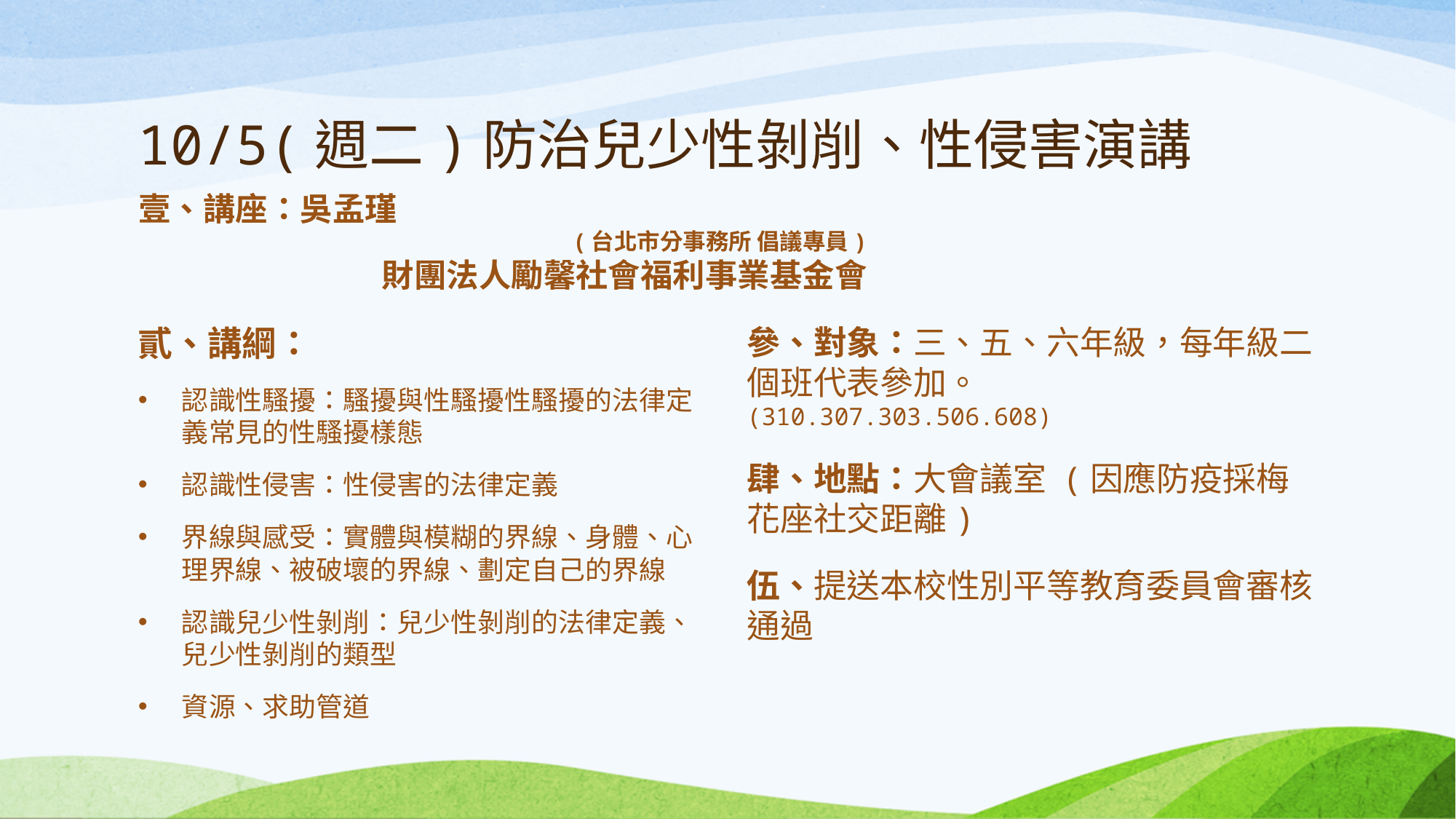

# 10/5(週二)防治兒少性剝削、性侵害演講
壹、講座：吳孟瑾
(台北市分事務所 倡議專員)
財團法人勵馨社會福利事業基金會
貳、講綱：
認識性騷擾：騷擾與性騷擾性騷擾的法律定義常見的性騷擾樣態
認識性侵害：性侵害的法律定義
界線與感受：實體與模糊的界線、身體、心理界線、被破壞的界線、劃定自己的界線
認識兒少性剝削：兒少性剝削的法律定義、兒少性剝削的類型
資源、求助管道
參、對象：三、五、六年級，每年級二個班代表參加。     (310.307.303.506.608)
肆、地點：大會議室 (因應防疫採梅花座社交距離)
伍、提送本校性別平等教育委員會審核通過